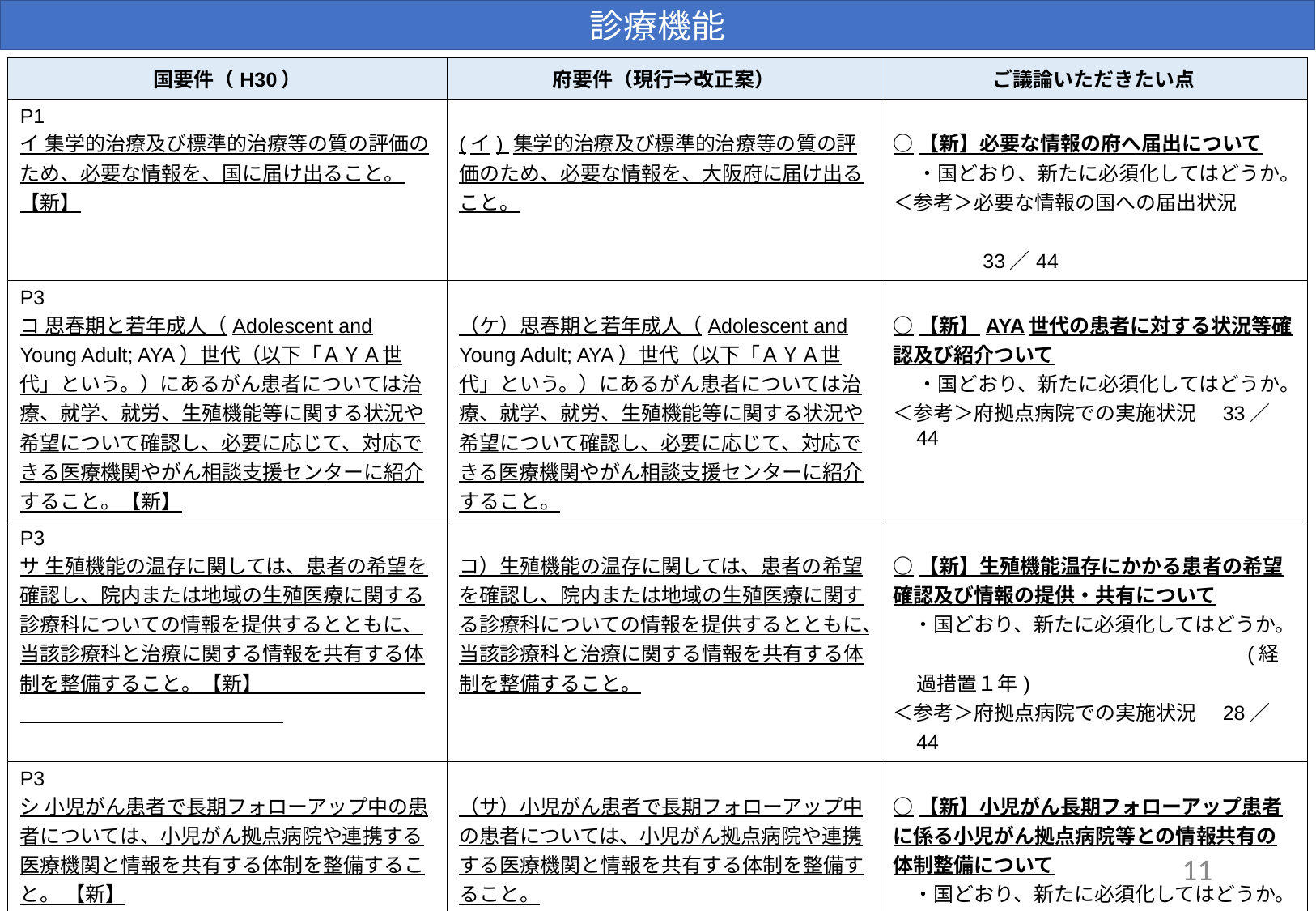

診療機能
| 国要件（H30） | 府要件（現行⇒改正案） | ご議論いただきたい点 |
| --- | --- | --- |
| P1 イ 集学的治療及び標準的治療等の質の評価のため、必要な情報を、国に届け出ること。【新】 | (イ) 集学的治療及び標準的治療等の質の評価のため、必要な情報を、大阪府に届け出ること。 | ○【新】必要な情報の府へ届出について 　 ・国どおり、新たに必須化してはどうか。 ＜参考＞必要な情報の国への届出状況 　　　　　　　　　　　　　　　　　　　　　　33／44 |
| P3 コ 思春期と若年成人（Adolescent and Young Adult; AYA）世代（以下「ＡＹＡ世代」という。）にあるがん患者については治療、就学、就労、生殖機能等に関する状況や希望について確認し、必要に応じて、対応できる医療機関やがん相談支援センターに紹介すること。【新】 | （ケ）思春期と若年成人（Adolescent and Young Adult; AYA）世代（以下「ＡＹＡ世代」という。）にあるがん患者については治療、就学、就労、生殖機能等に関する状況や希望について確認し、必要に応じて、対応できる医療機関やがん相談支援センターに紹介すること。 | ○【新】AYA世代の患者に対する状況等確認及び紹介ついて 　 ・国どおり、新たに必須化してはどうか。 ＜参考＞府拠点病院での実施状況　33／44 |
| P3 サ 生殖機能の温存に関しては、患者の希望を確認し、院内または地域の生殖医療に関する診療科についての情報を提供するとともに、当該診療科と治療に関する情報を共有する体制を整備すること。【新】 | コ）生殖機能の温存に関しては、患者の希望を確認し、院内または地域の生殖医療に関する診療科についての情報を提供するとともに、当該診療科と治療に関する情報を共有する体制を整備すること。 | ○【新】生殖機能温存にかかる患者の希望確認及び情報の提供・共有について 　・国どおり、新たに必須化してはどうか。 　　　　　　　　　　　　　　　　　 (経過措置１年) ＜参考＞府拠点病院での実施状況　28／44 |
| P3 シ 小児がん患者で長期フォローアップ中の患者については、小児がん拠点病院や連携する医療機関と情報を共有する体制を整備すること。 【新】 | （サ）小児がん患者で長期フォローアップ中の患者については、小児がん拠点病院や連携する医療機関と情報を共有する体制を整備すること。 | ○【新】小児がん長期フォローアップ患者に係る小児がん拠点病院等との情報共有の体制整備について 　・国どおり、新たに必須化してはどうか。 ＜参考＞府拠点病院での実施状況　16／44 |
| P3 ス 保険適応外の免疫療法を提供する場合は、原則として治験を含めた臨床研究、先進医療の枠組みで行うこと。【新】 | （シ）保険適応外の免疫療法を提供する場合は、原則として治験を含めた臨床研究、先進医療の枠組みで行うこと。 | ○【新】保険適応外の免疫療法の提供について 　・国どおり、提供する場合は、原則治験を含めた臨床研究の枠組みで行うことについて、新たに必須化してはどうか。 |
11